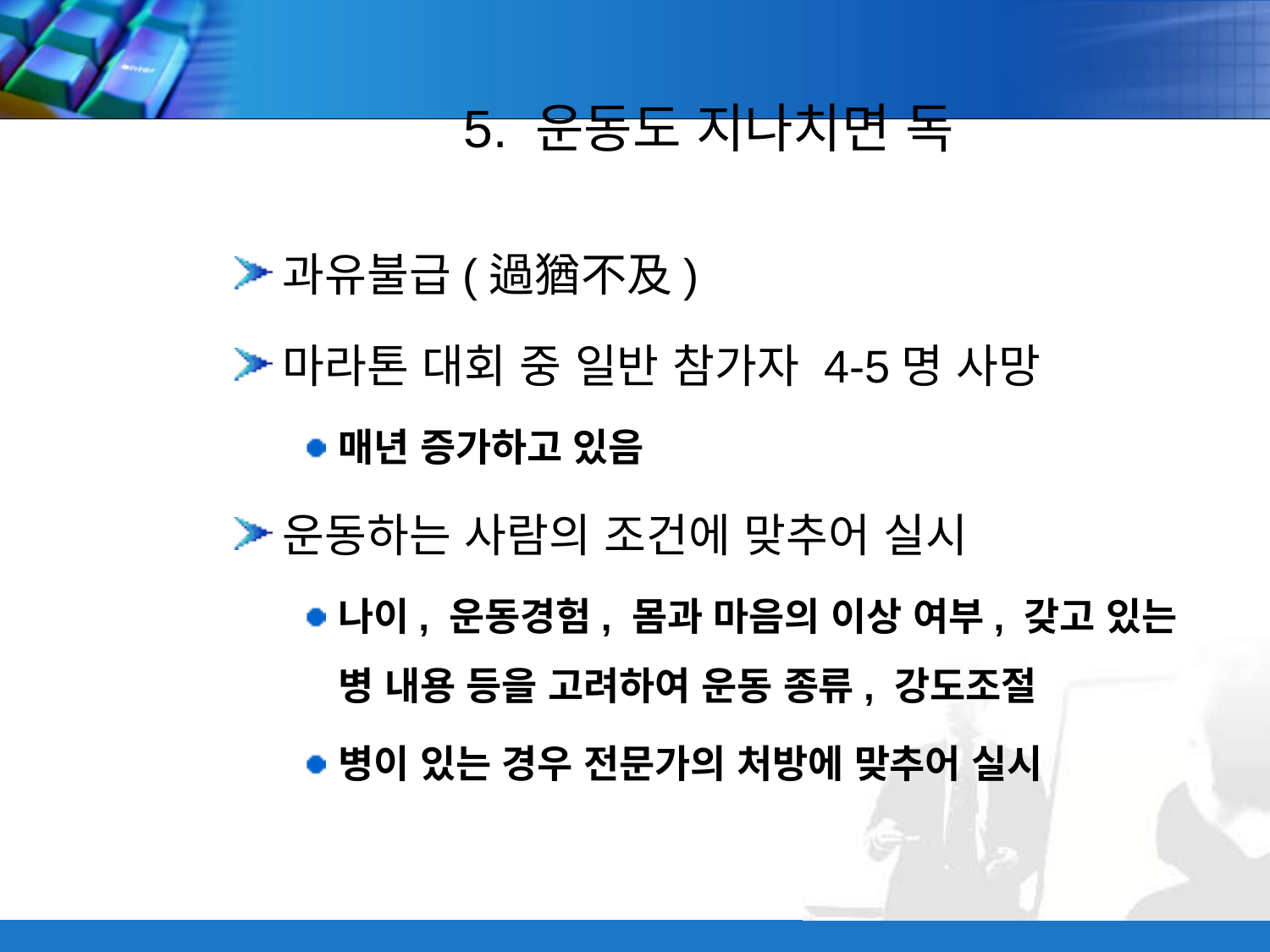

# 5. 운동도 지나치면 독
과유불급(過猶不及)
마라톤 대회 중 일반 참가자 4-5명 사망
매년 증가하고 있음
운동하는 사람의 조건에 맞추어 실시
나이, 운동경험, 몸과 마음의 이상 여부, 갖고 있는 병 내용 등을 고려하여 운동 종류, 강도조절
병이 있는 경우 전문가의 처방에 맞추어 실시